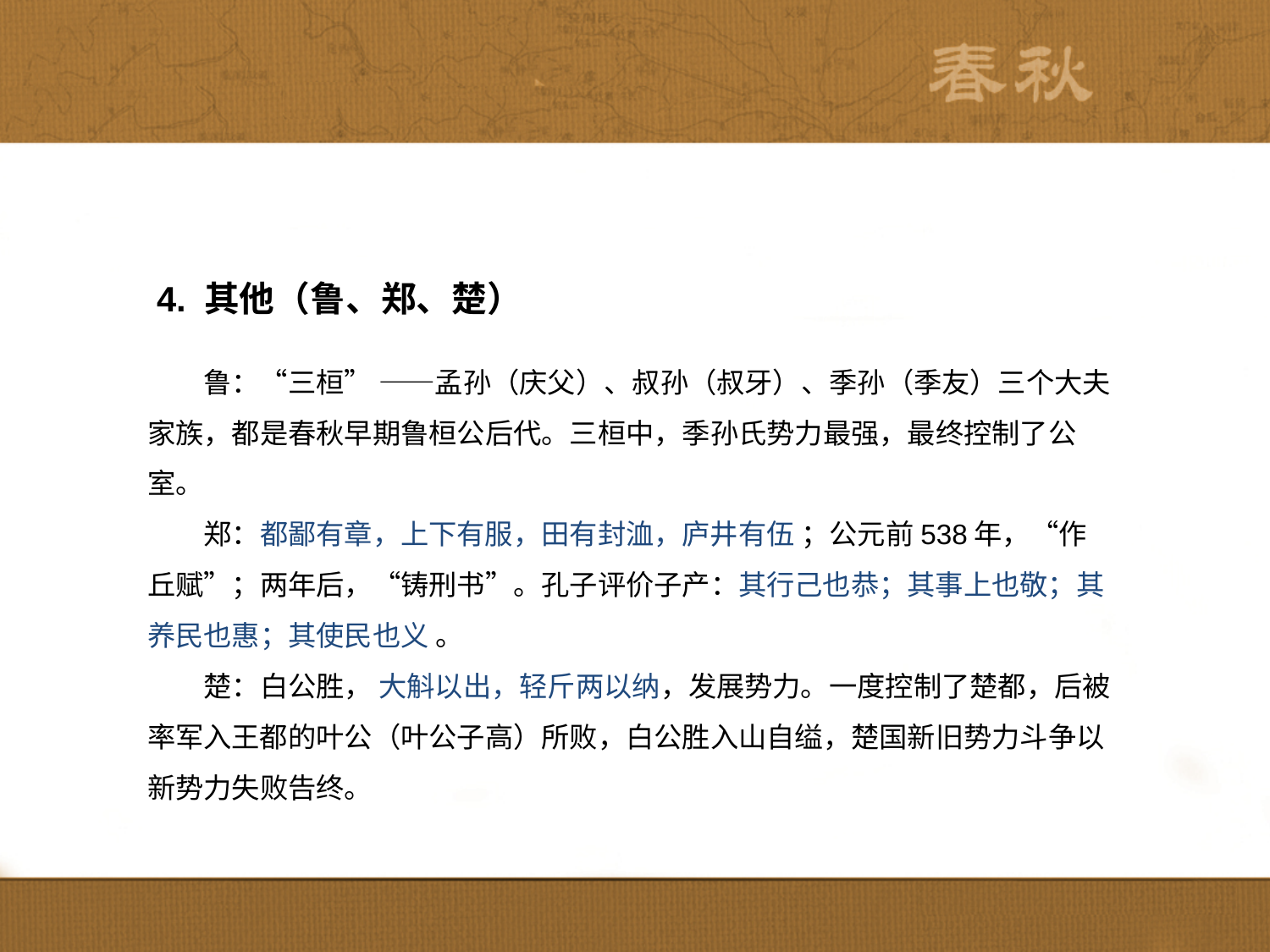

4. 其他（鲁、郑、楚）
　　鲁：“三桓” ——孟孙（庆父）、叔孙（叔牙）、季孙（季友）三个大夫家族，都是春秋早期鲁桓公后代。三桓中，季孙氏势力最强，最终控制了公室。
　　郑：都鄙有章，上下有服，田有封洫，庐井有伍 ；公元前538年，“作丘赋”；两年后，“铸刑书”。孔子评价子产：其行己也恭；其事上也敬；其养民也惠；其使民也义 。
　　楚：白公胜， 大斛以出，轻斤两以纳，发展势力。一度控制了楚都，后被率军入王都的叶公（叶公子高）所败，白公胜入山自缢，楚国新旧势力斗争以新势力失败告终。